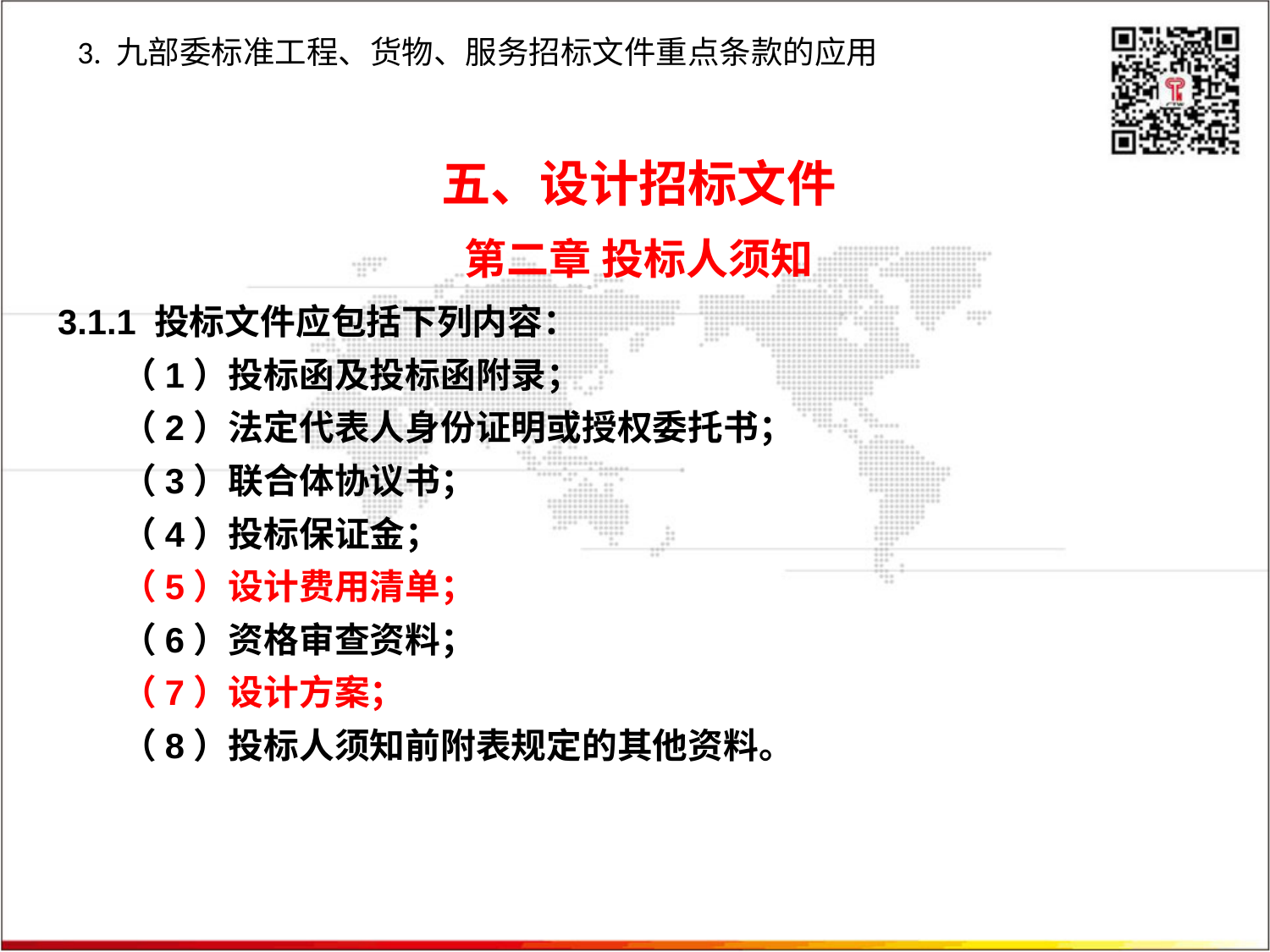

3. 九部委标准工程、货物、服务招标文件重点条款的应用
五、设计招标文件
第二章 投标人须知
3.1.1 投标文件应包括下列内容：
（1）投标函及投标函附录；
（2）法定代表人身份证明或授权委托书；
（3）联合体协议书；
（4）投标保证金；
（5）设计费用清单；
（6）资格审查资料；
（7）设计方案；
（8）投标人须知前附表规定的其他资料。